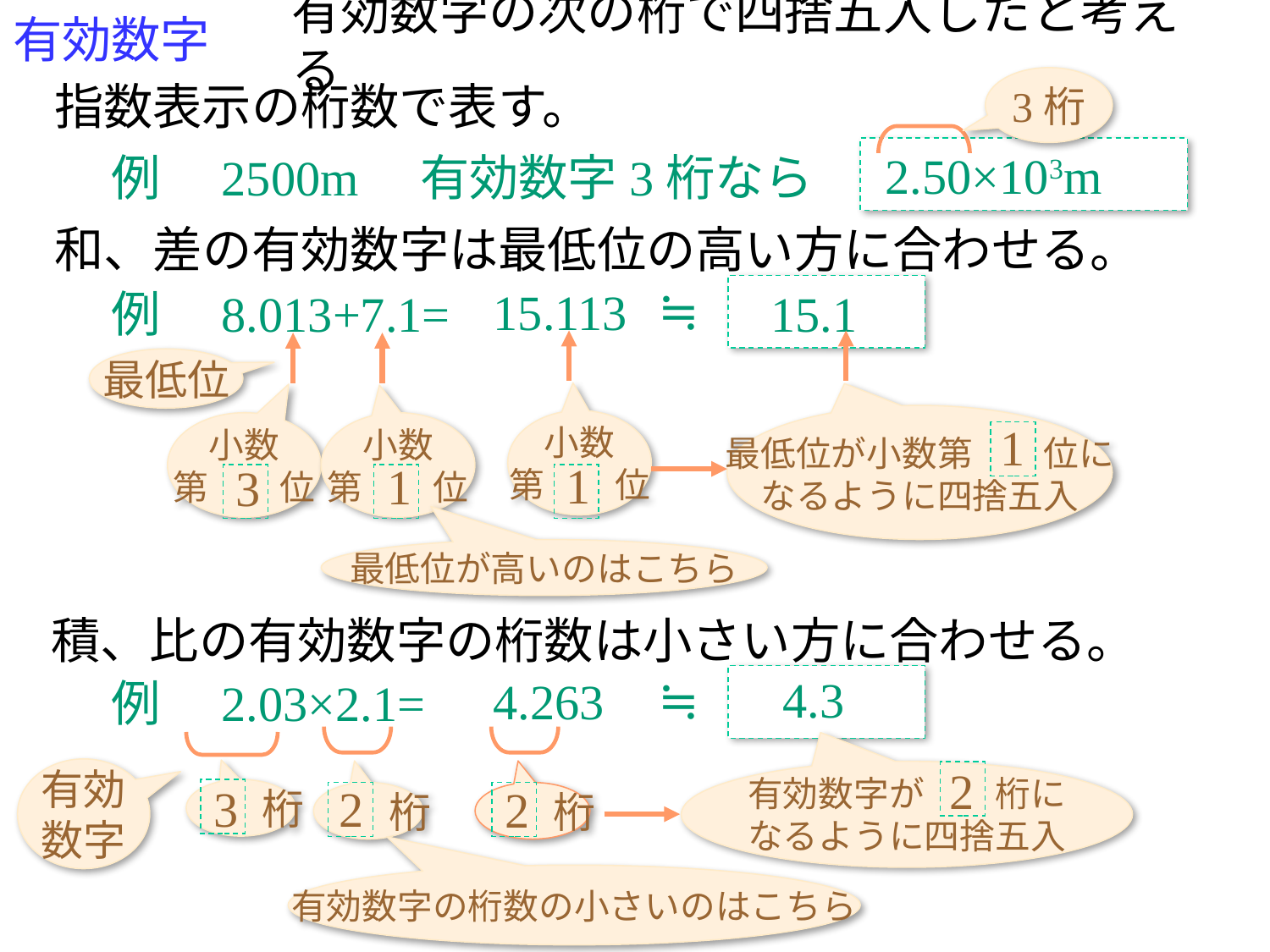

有効数字
有効数字の次の桁で四捨五入したと考える
指数表示の桁数で表す。
3桁

2.50×103m
例　2500m　有効数字3桁なら

和、差の有効数字は最低位の高い方に合わせる。
≒
15.113
15.1
例　8.013+7.1=

最低位
最低位が小数第　　位に
なるように四捨五入
小数
第　　位
1
小数
第　　位
小数
第　　位

1
1
3

最低位が高いのはこちら
積、比の有効数字の桁数は小さい方に合わせる。
≒
4.3
4.263
例　2.03×2.1=

2
有効
数字
有効数字が　　桁に
なるように四捨五入

3
2
2
　　桁

　　桁

　　桁
有効数字の桁数の小さいのはこちら